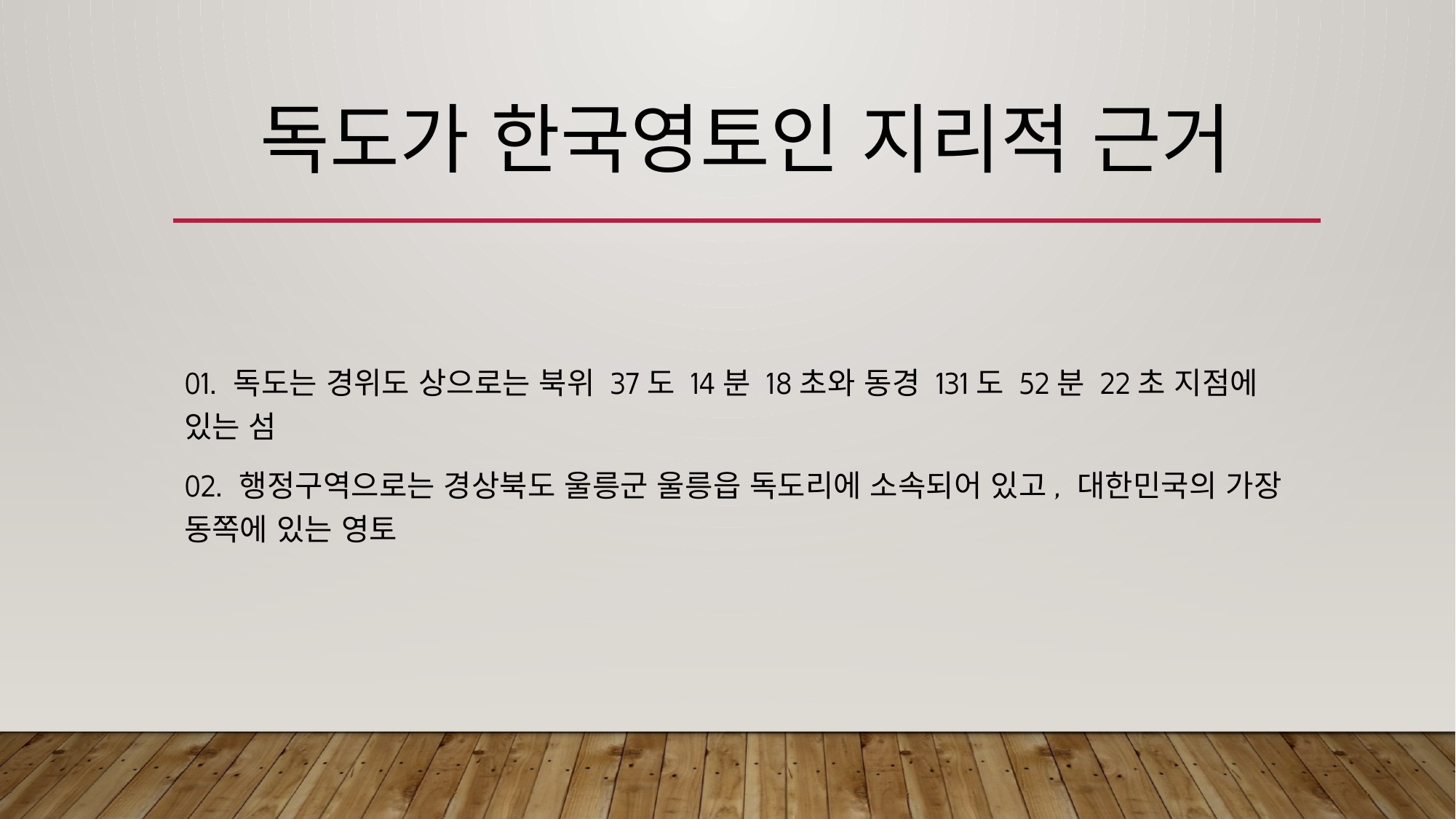

# 독도가 한국영토인 지리적 근거

01. 독도는 경위도 상으로는 북위 37도 14분 18초와 동경 131도 52분 22초 지점에 있는 섬
02. 행정구역으로는 경상북도 울릉군 울릉읍 독도리에 소속되어 있고, 대한민국의 가장 동쪽에 있는 영토